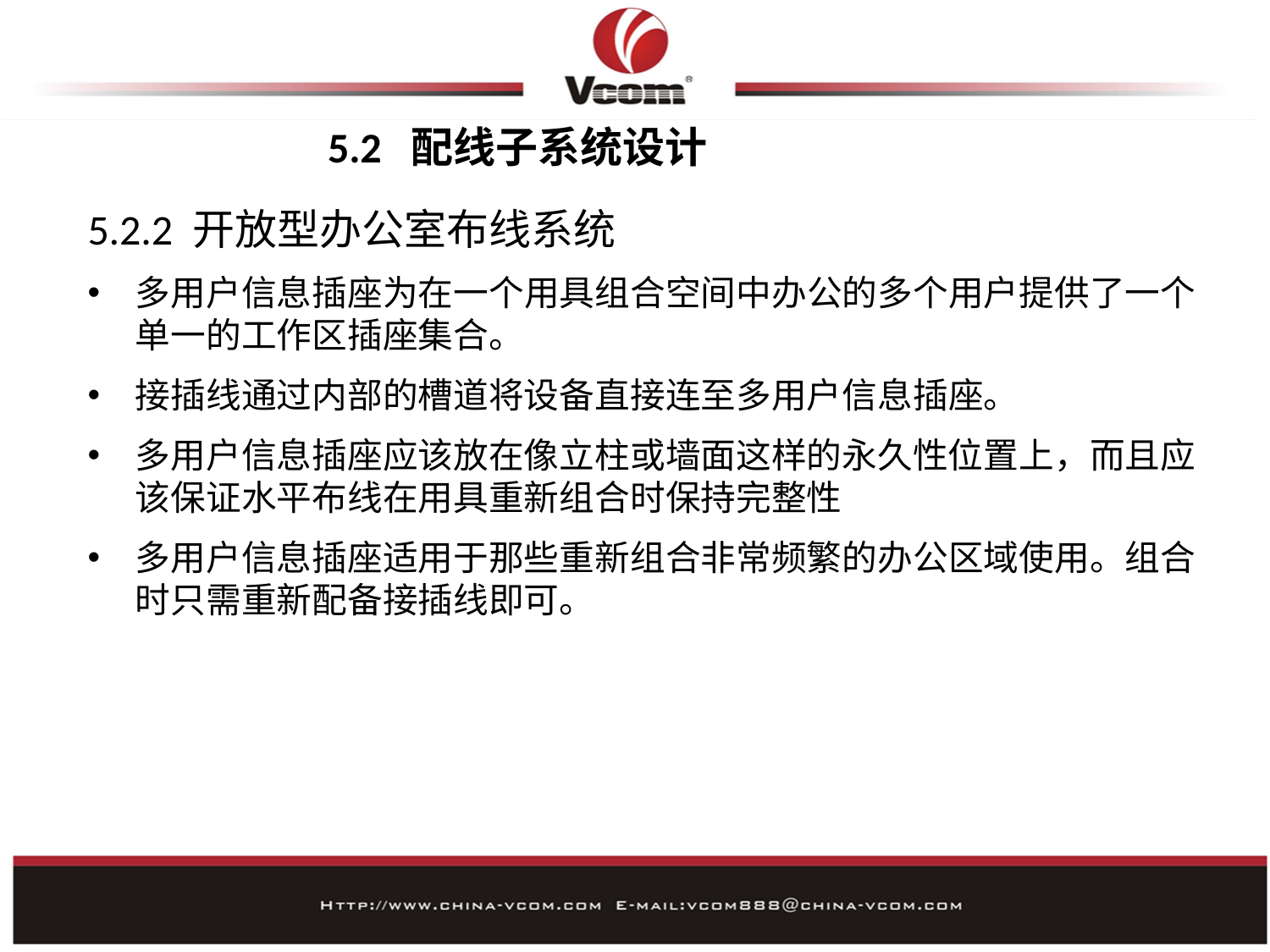

# 5.2  配线子系统设计
5.2.2 开放型办公室布线系统
多用户信息插座为在一个用具组合空间中办公的多个用户提供了一个单一的工作区插座集合。
接插线通过内部的槽道将设备直接连至多用户信息插座。
多用户信息插座应该放在像立柱或墙面这样的永久性位置上，而且应该保证水平布线在用具重新组合时保持完整性
多用户信息插座适用于那些重新组合非常频繁的办公区域使用。组合时只需重新配备接插线即可。